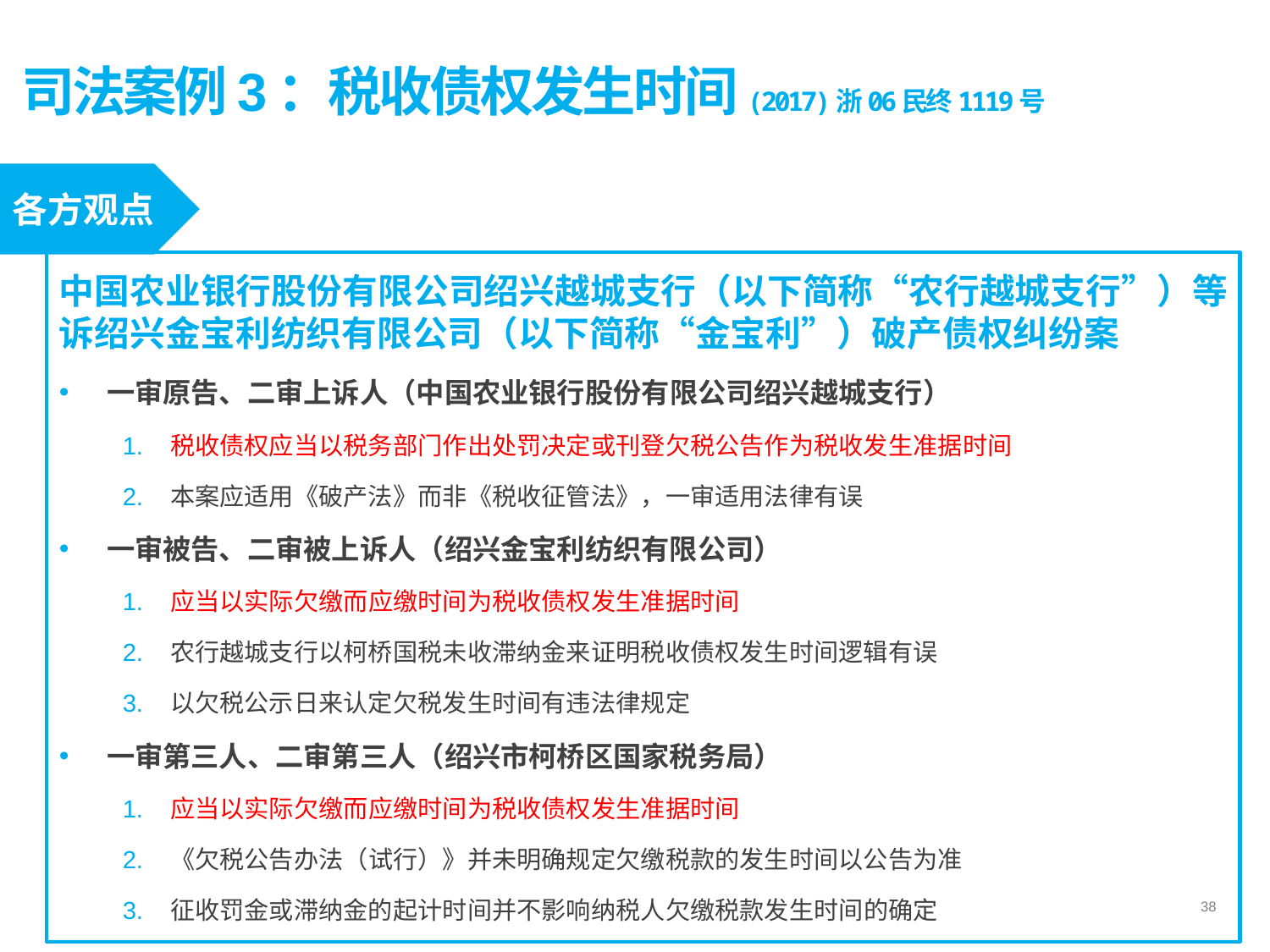

# 司法案例3：税收债权发生时间(2017)浙06民终1119号
各方观点
中国农业银行股份有限公司绍兴越城支行（以下简称“农行越城支行”）等诉绍兴金宝利纺织有限公司（以下简称“金宝利”）破产债权纠纷案
一审原告、二审上诉人（中国农业银行股份有限公司绍兴越城支行）
税收债权应当以税务部门作出处罚决定或刊登欠税公告作为税收发生准据时间
本案应适用《破产法》而非《税收征管法》，一审适用法律有误
一审被告、二审被上诉人（绍兴金宝利纺织有限公司）
应当以实际欠缴而应缴时间为税收债权发生准据时间
农行越城支行以柯桥国税未收滞纳金来证明税收债权发生时间逻辑有误
以欠税公示日来认定欠税发生时间有违法律规定
一审第三人、二审第三人（绍兴市柯桥区国家税务局）
应当以实际欠缴而应缴时间为税收债权发生准据时间
《欠税公告办法（试行）》并未明确规定欠缴税款的发生时间以公告为准
征收罚金或滞纳金的起计时间并不影响纳税人欠缴税款发生时间的确定
38